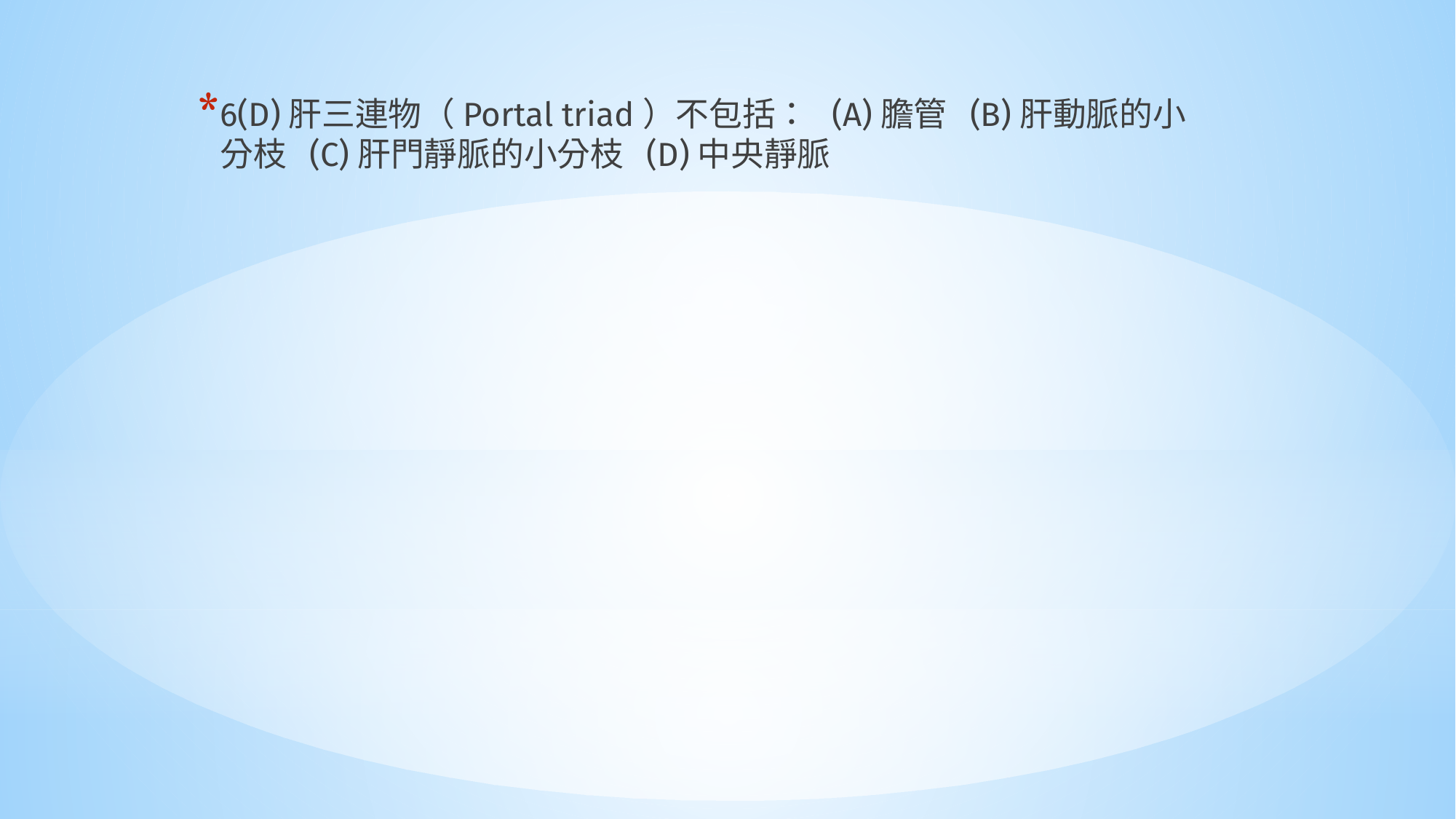

6(D)肝三連物（Portal triad）不包括：  (A)膽管  (B)肝動脈的小分枝  (C)肝門靜脈的小分枝  (D)中央靜脈
#